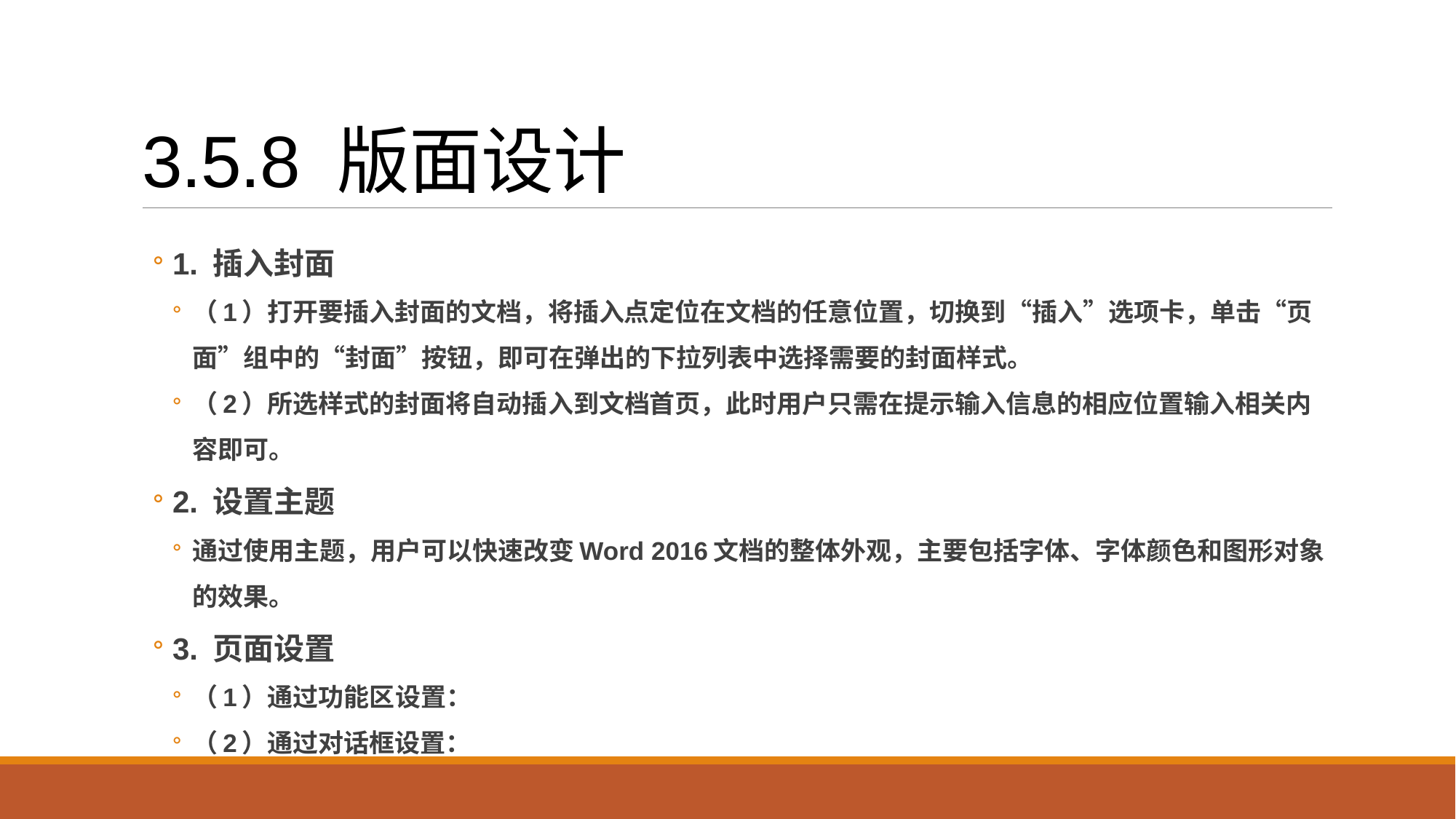

# 3.5.8 版面设计
1. 插入封面
（1）打开要插入封面的文档，将插入点定位在文档的任意位置，切换到“插入”选项卡，单击“页面”组中的“封面”按钮，即可在弹出的下拉列表中选择需要的封面样式。
（2）所选样式的封面将自动插入到文档首页，此时用户只需在提示输入信息的相应位置输入相关内容即可。
2. 设置主题
通过使用主题，用户可以快速改变Word 2016文档的整体外观，主要包括字体、字体颜色和图形对象的效果。
3. 页面设置
（1）通过功能区设置：
（2）通过对话框设置：